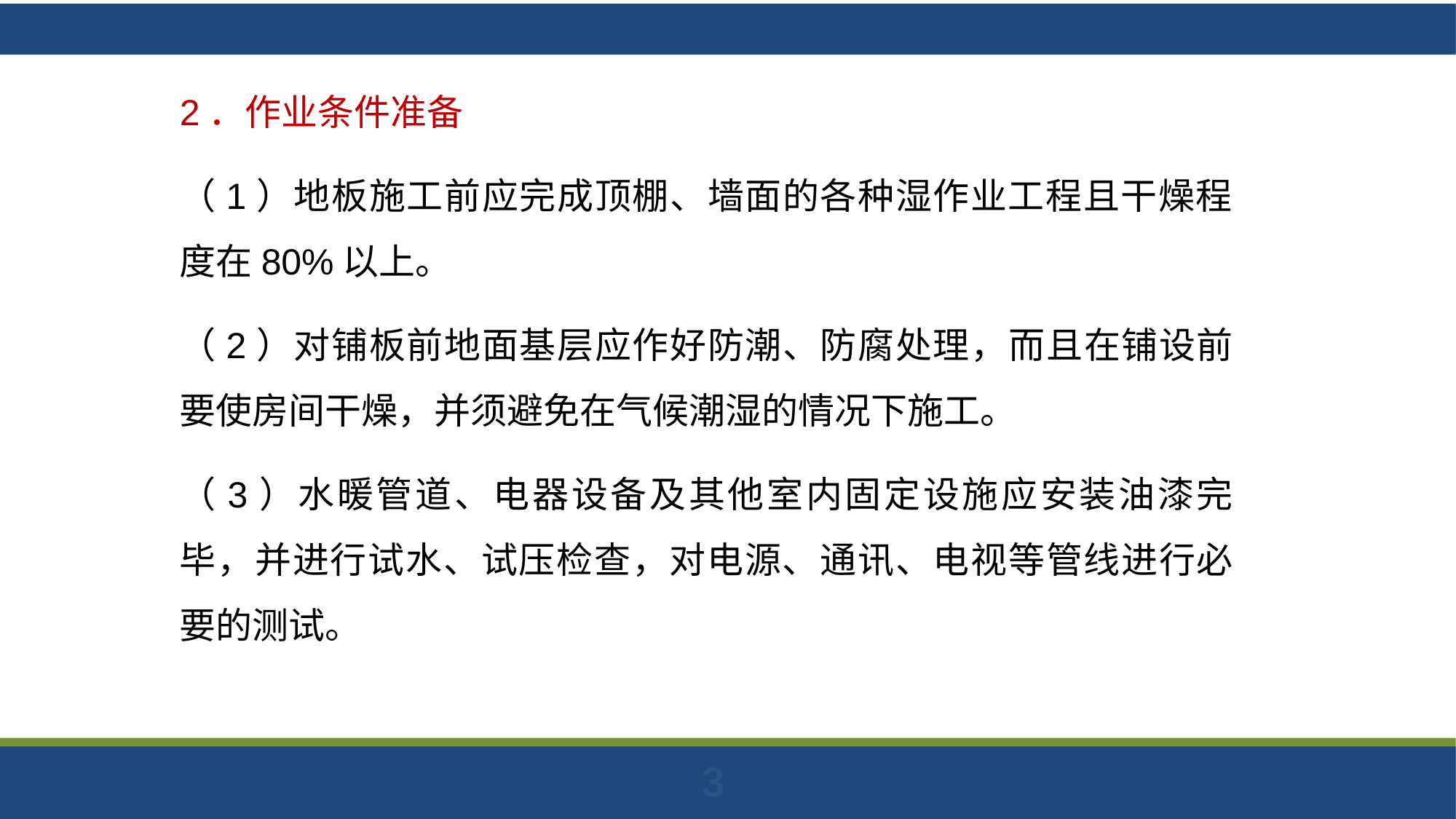

2．作业条件准备
（1）地板施工前应完成顶棚、墙面的各种湿作业工程且干燥程度在80%以上。
（2）对铺板前地面基层应作好防潮、防腐处理，而且在铺设前要使房间干燥，并须避免在气候潮湿的情况下施工。
（3）水暖管道、电器设备及其他室内固定设施应安装油漆完毕，并进行试水、试压检查，对电源、通讯、电视等管线进行必要的测试。

3